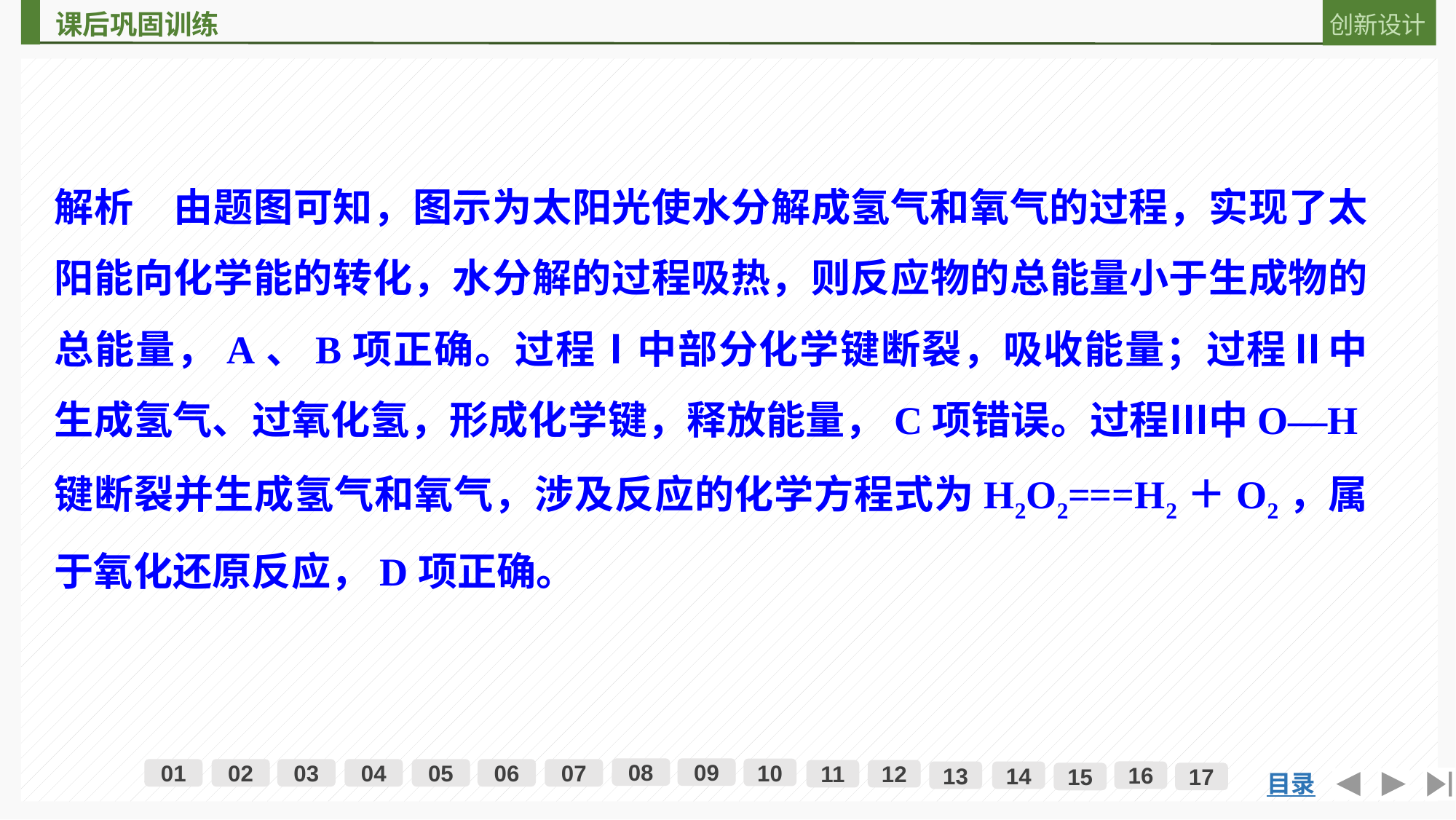

解析　由题图可知，图示为太阳光使水分解成氢气和氧气的过程，实现了太阳能向化学能的转化，水分解的过程吸热，则反应物的总能量小于生成物的总能量，A、B项正确。过程Ⅰ中部分化学键断裂，吸收能量；过程Ⅱ中生成氢气、过氧化氢，形成化学键，释放能量，C项错误。过程Ⅲ中O—H键断裂并生成氢气和氧气，涉及反应的化学方程式为H2O2===H2＋O2，属于氧化还原反应，D项正确。